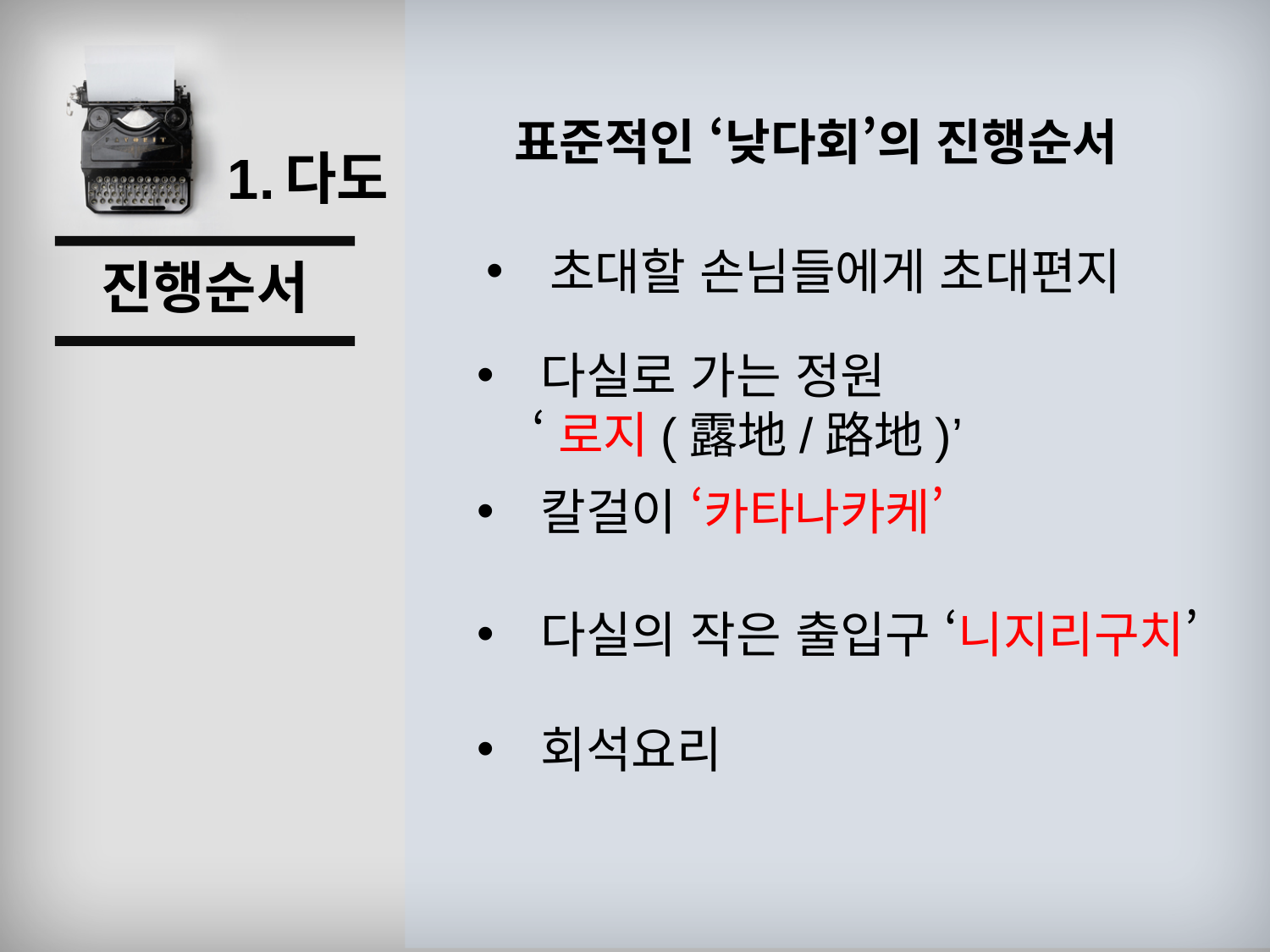

표준적인 ‘낮다회’의 진행순서
# 1.다도
초대할 손님들에게 초대편지

진행순서

다실로 가는 정원
    ‘로지(露地/路地)’
칼걸이 ‘카타나카케’
다실의 작은 출입구 ‘니지리구치’
회석요리